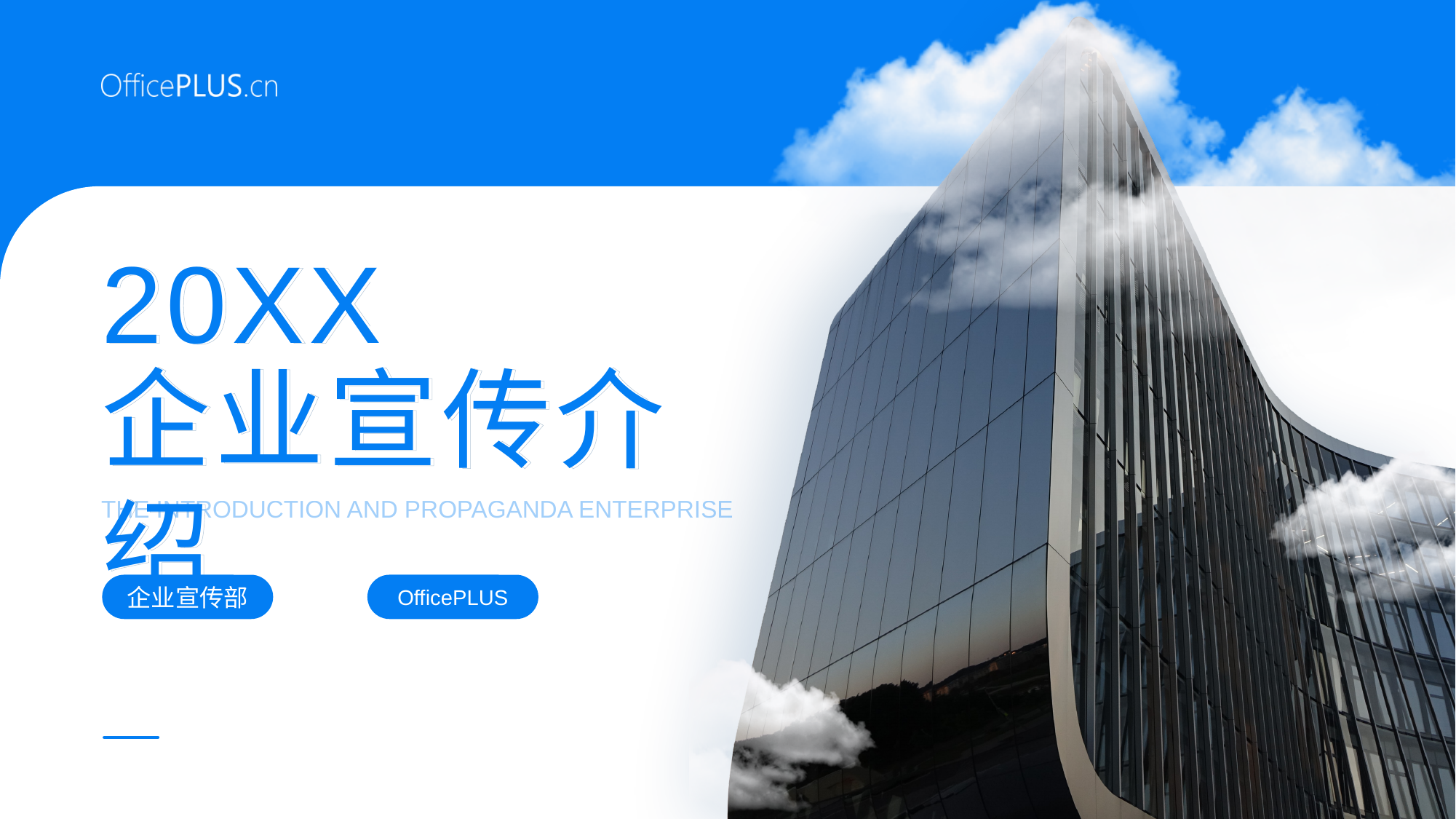

20XX
20XX
企业宣传介绍
企业宣传介绍
THE INTRODUCTION AND PROPAGANDA ENTERPRISE
企业宣传部
OfficePLUS